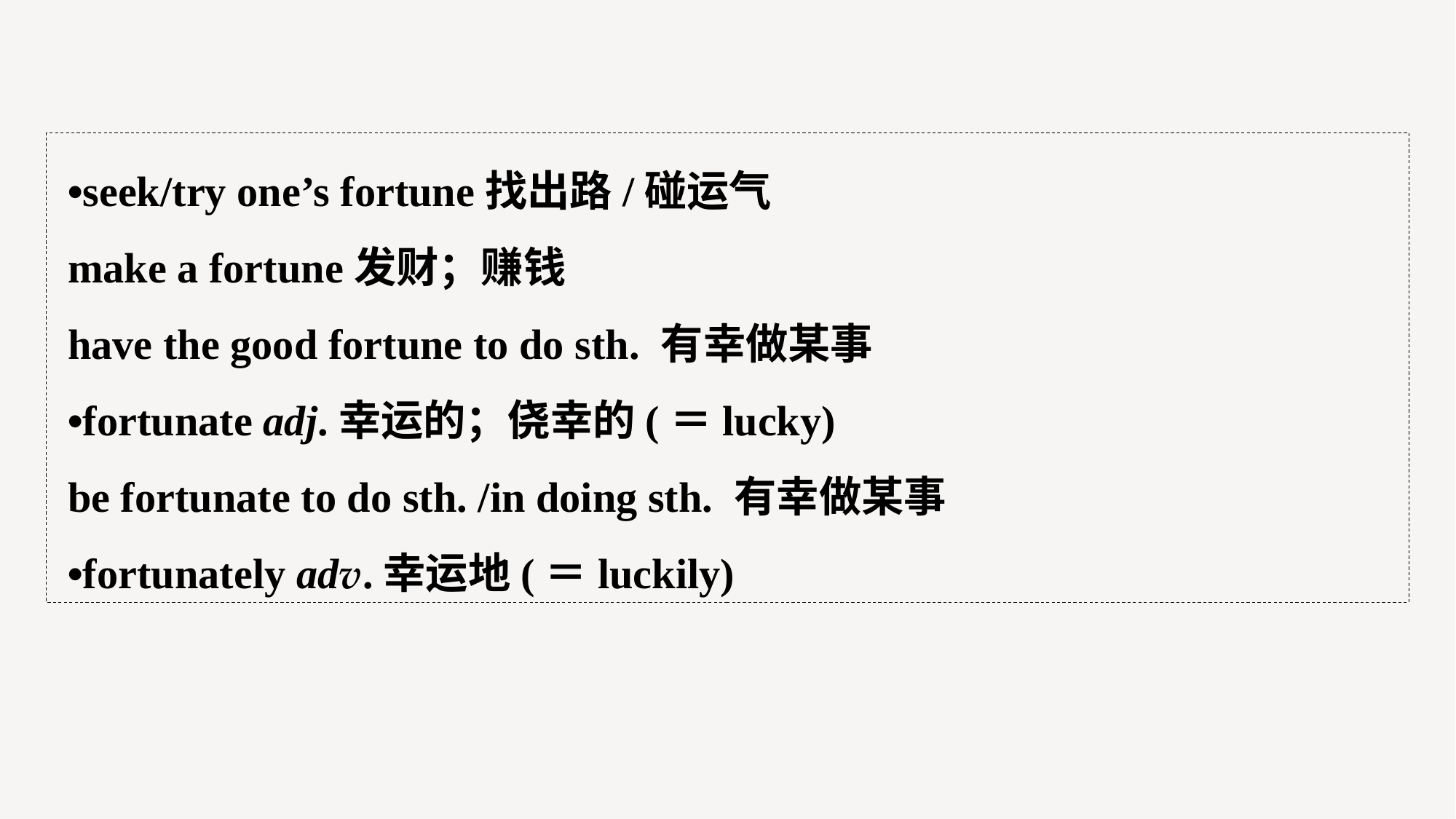

•seek/try one’s fortune找出路/碰运气
make a fortune发财；赚钱
have the good fortune to do sth. 有幸做某事
•fortunate adj.幸运的；侥幸的(＝lucky)
be fortunate to do sth. /in doing sth. 有幸做某事
•fortunately adv.幸运地(＝luckily)